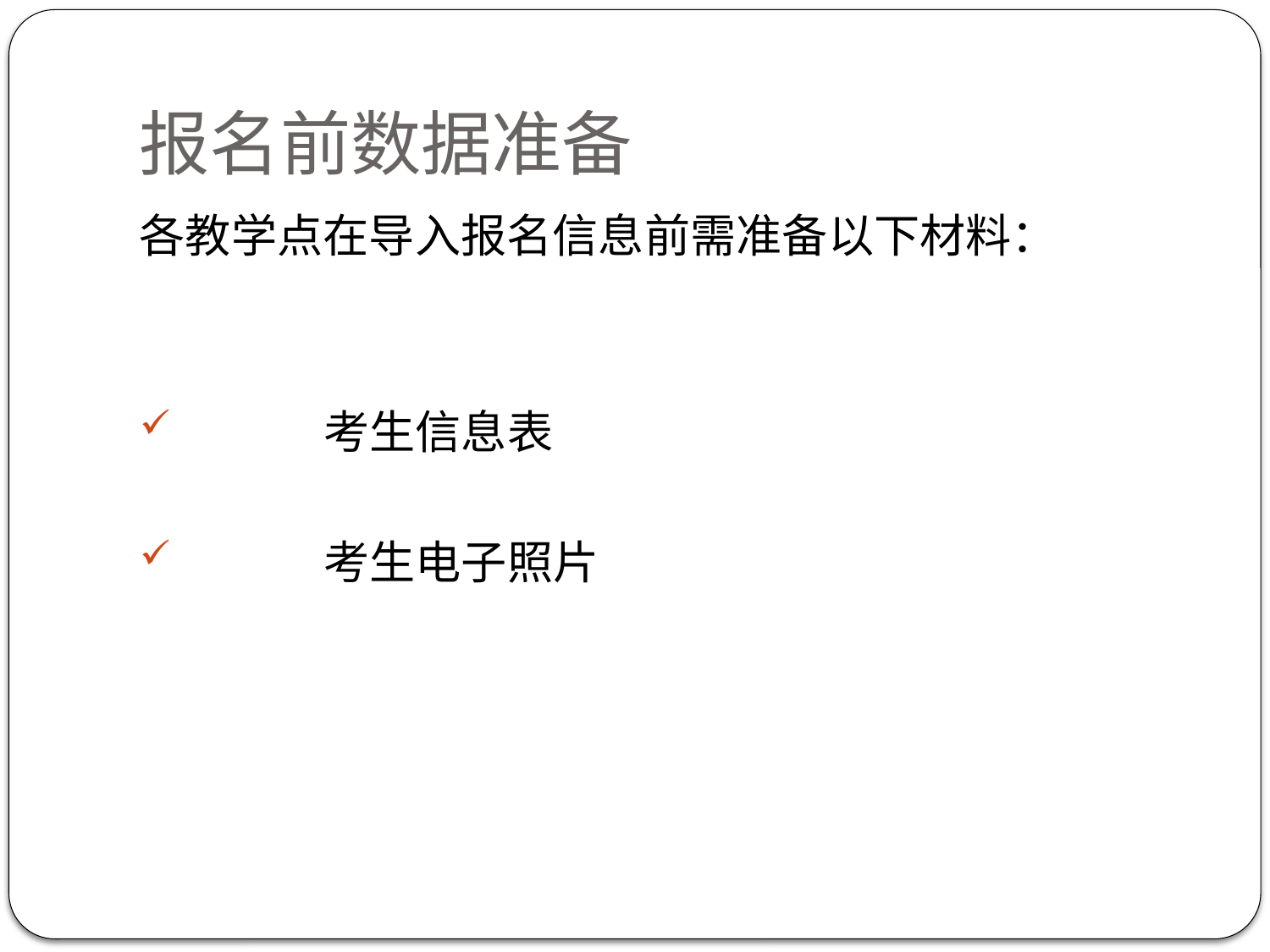

# 报名前数据准备
各教学点在导入报名信息前需准备以下材料：

             考生信息表

             考生电子照片